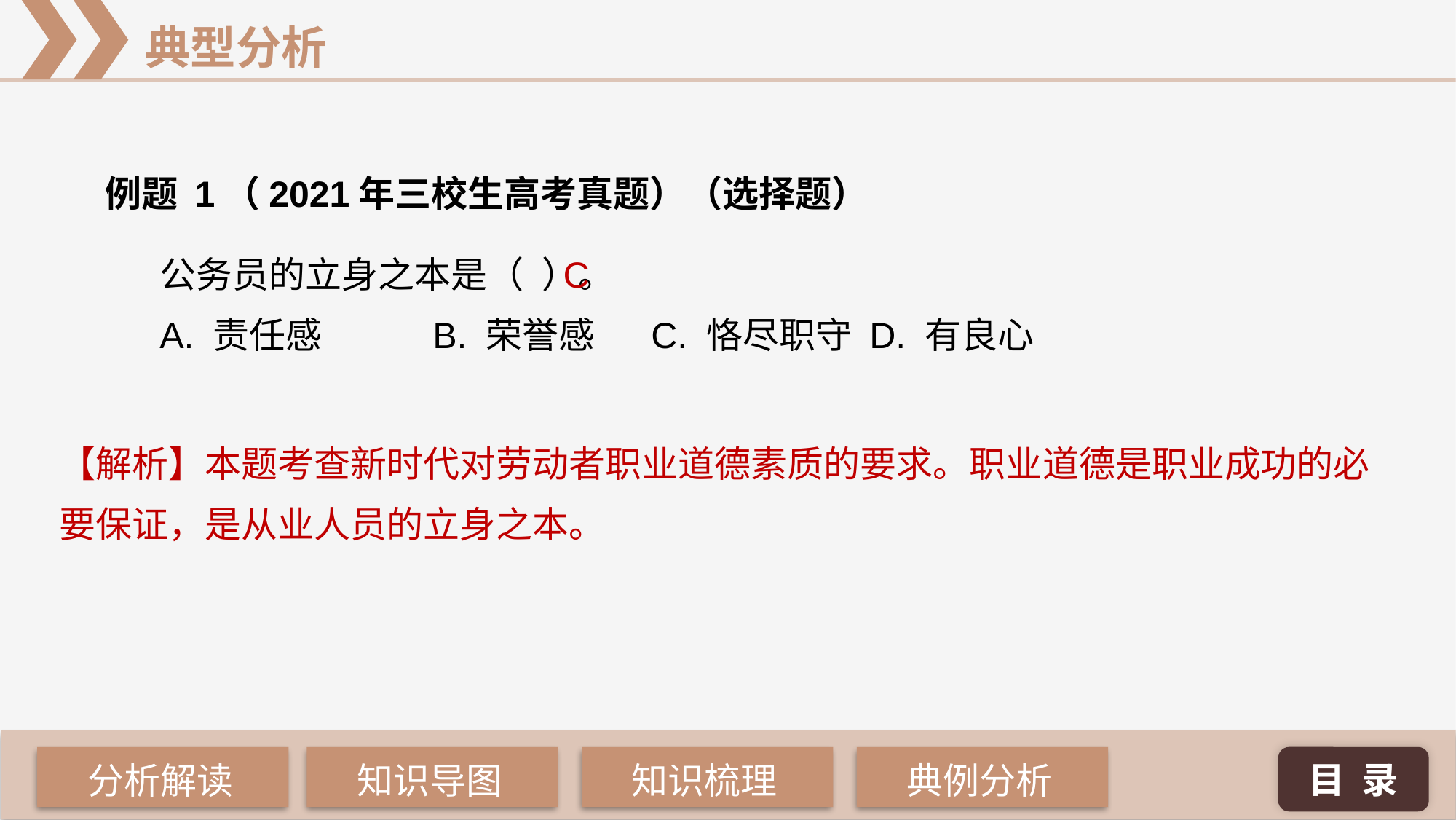

例题 1（2021年三校生高考真题）（选择题）
公务员的立身之本是（ 	）。
A. 责任感 	B. 荣誉感 	C. 恪尽职守 	D. 有良心
C
【解析】本题考查新时代对劳动者职业道德素质的要求。职业道德是职业成功的必要保证，是从业人员的立身之本。